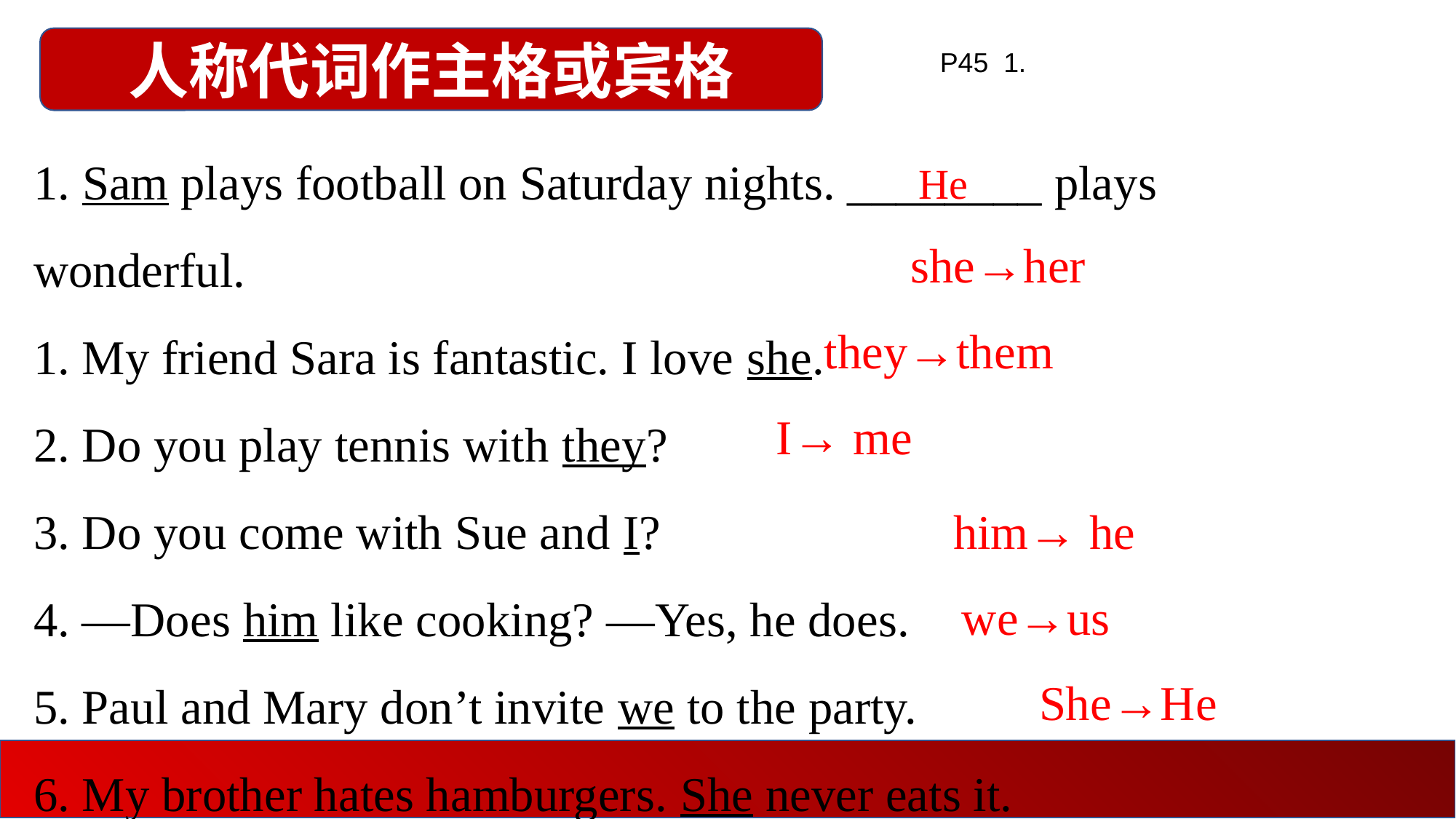

人称代词作主格或宾格
P45  1.
1. Sam plays football on Saturday nights. ________ plays wonderful.
1. My friend Sara is fantastic. I love she.
2. Do you play tennis with they?
3. Do you come with Sue and I?
4. —Does him like cooking? —Yes, he does.
5. Paul and Mary don’t invite we to the party.
6. My brother hates hamburgers. She never eats it.

He
she→her
they→them
 I→ me
him→ he
we→us
She→He